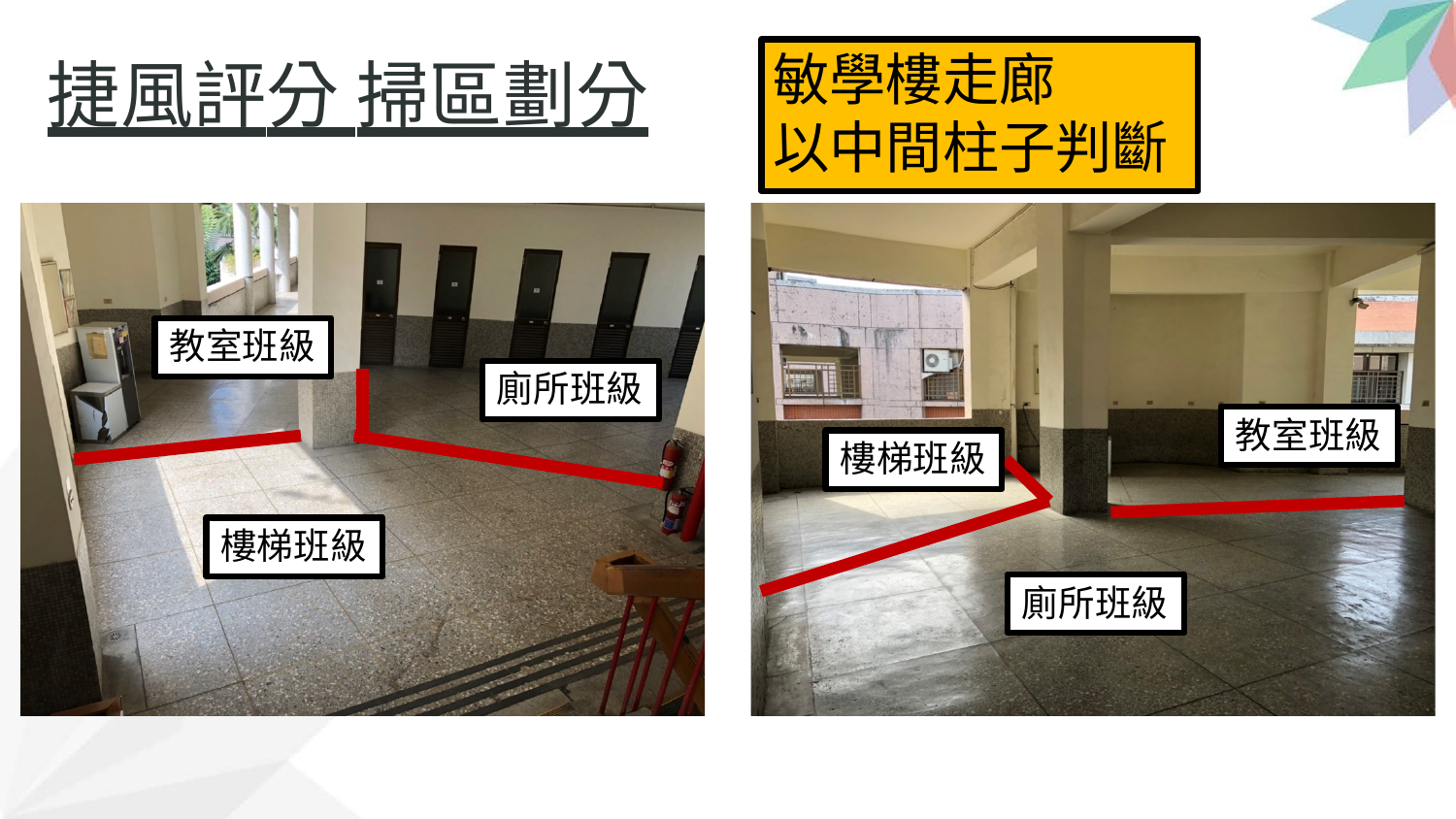

敏學樓走廊
以中間柱子判斷
捷風評分 掃區劃分
教室班級

廁所班級

教室班級

樓梯班級

樓梯班級

廁所班級